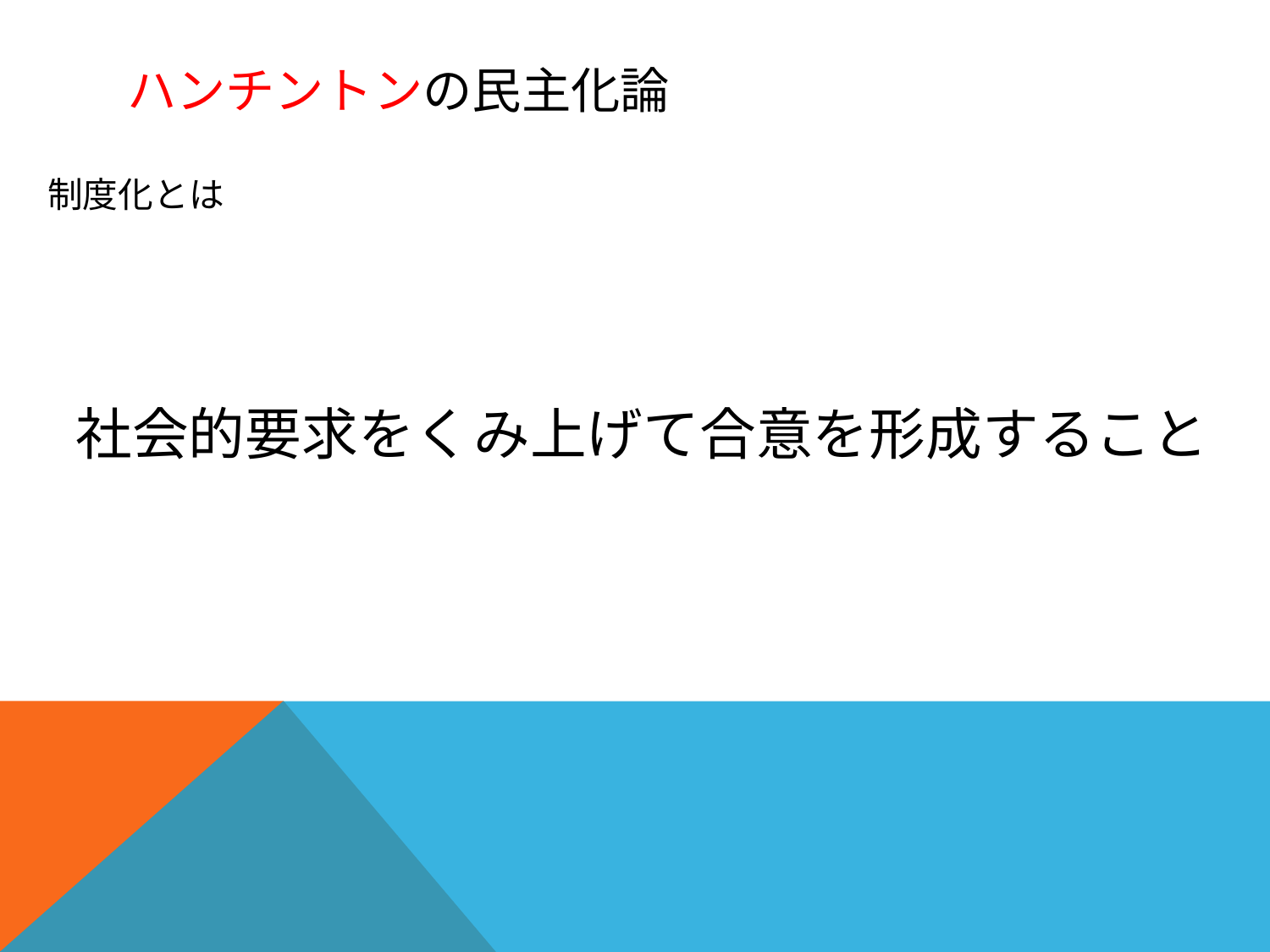

# ハンチントンの民主化論
制度化とは

社会的要求をくみ上げて合意を形成すること